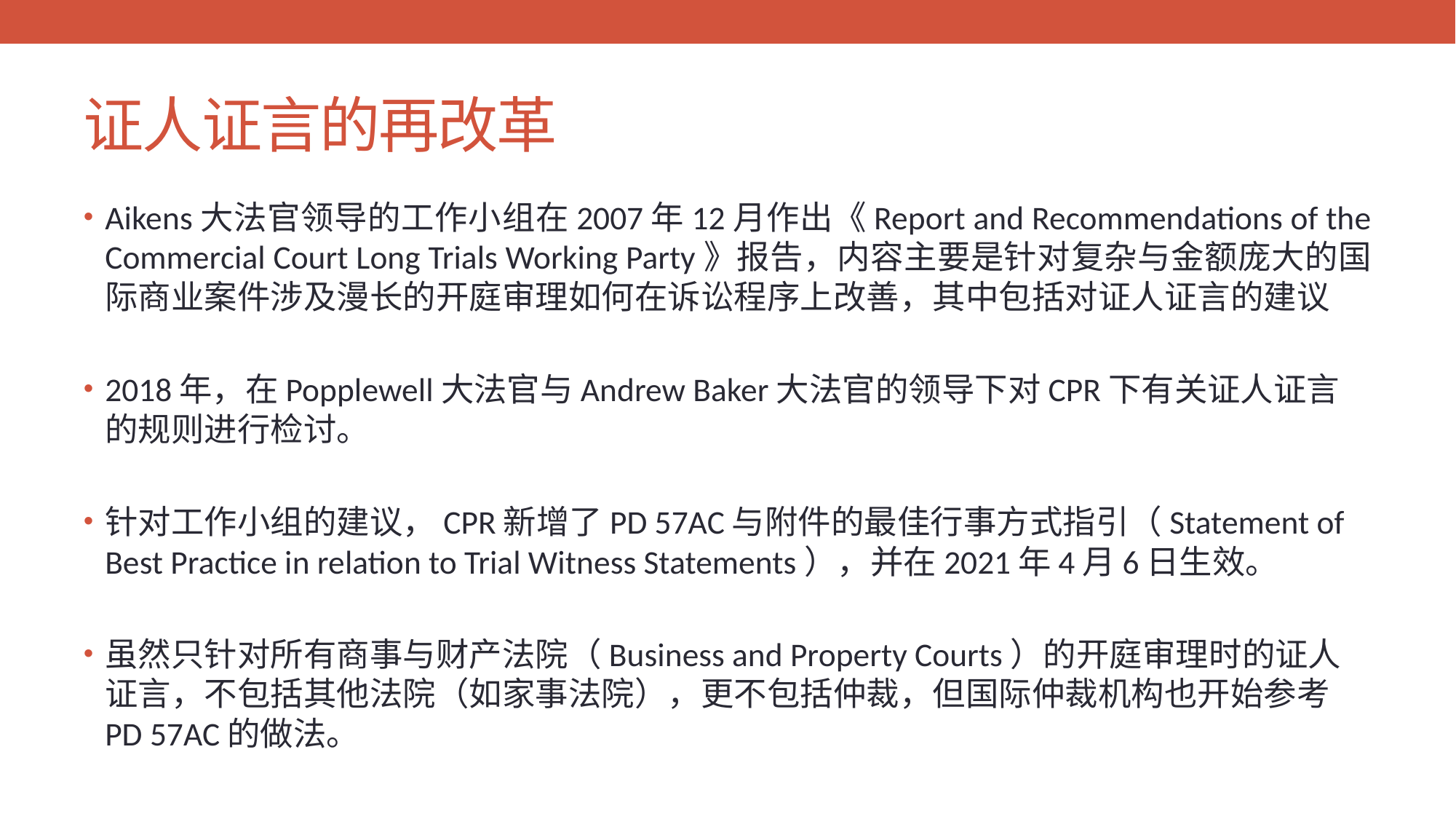

# 证人证言的再改革
Aikens大法官领导的工作小组在2007年12月作出《Report and Recommendations of the Commercial Court Long Trials Working Party》报告，内容主要是针对复杂与金额庞大的国际商业案件涉及漫长的开庭审理如何在诉讼程序上改善，其中包括对证人证言的建议

2018年，在Popplewell大法官与Andrew Baker大法官的领导下对CPR下有关证人证言的规则进行检讨。

针对工作小组的建议，CPR新增了PD 57AC与附件的最佳行事方式指引（Statement of Best Practice in relation to Trial Witness Statements），并在2021年4月6日生效。

虽然只针对所有商事与财产法院（Business and Property Courts）的开庭审理时的证人证言，不包括其他法院（如家事法院），更不包括仲裁，但国际仲裁机构也开始参考PD 57AC的做法。